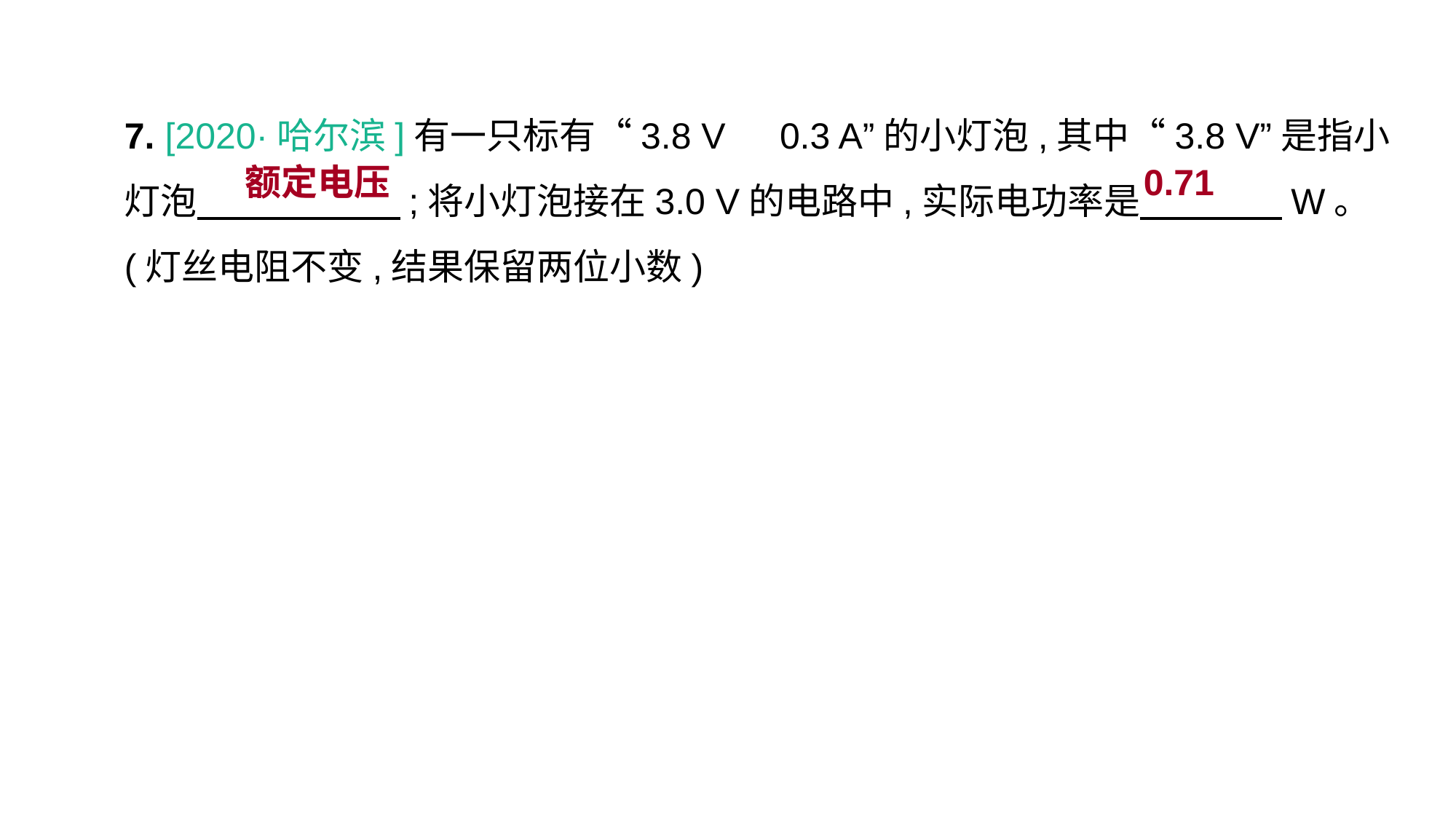

7. [2020·哈尔滨]有一只标有“3.8 V　0.3 A”的小灯泡,其中“3.8 V”是指小灯泡　       　　　;将小灯泡接在3.0 V的电路中,实际电功率是　　    　W。(灯丝电阻不变,结果保留两位小数)
额定电压
0.71